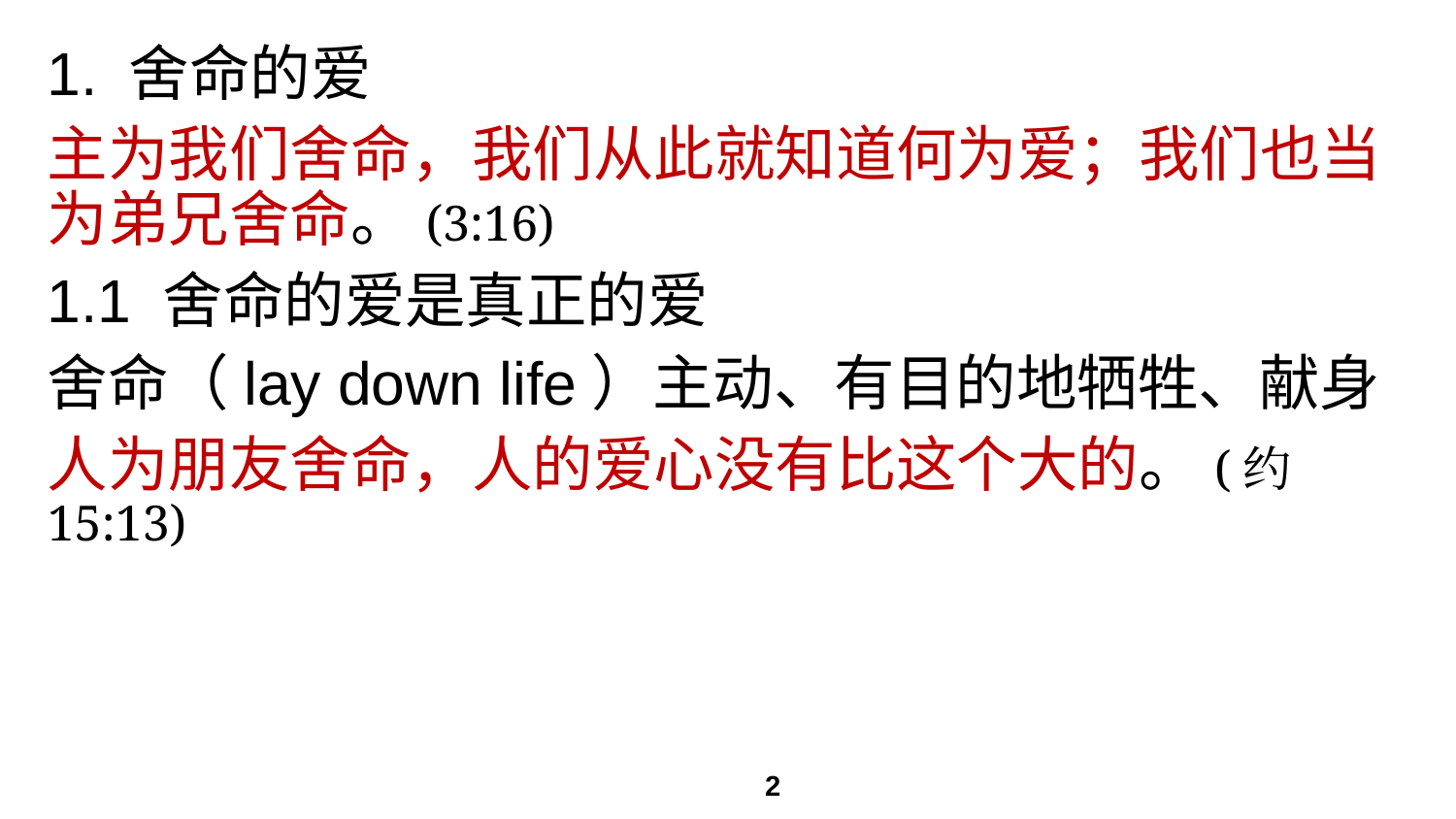

# 1. 舍命的爱
主为我们舍命，我们从此就知道何为爱；我们也当为弟兄舍命。(3:16)
1.1 舍命的爱是真正的爱
舍命（lay down life）主动、有目的地牺牲、献身
人为朋友舍命，人的爱心没有比这个大的。(约15:13)

2